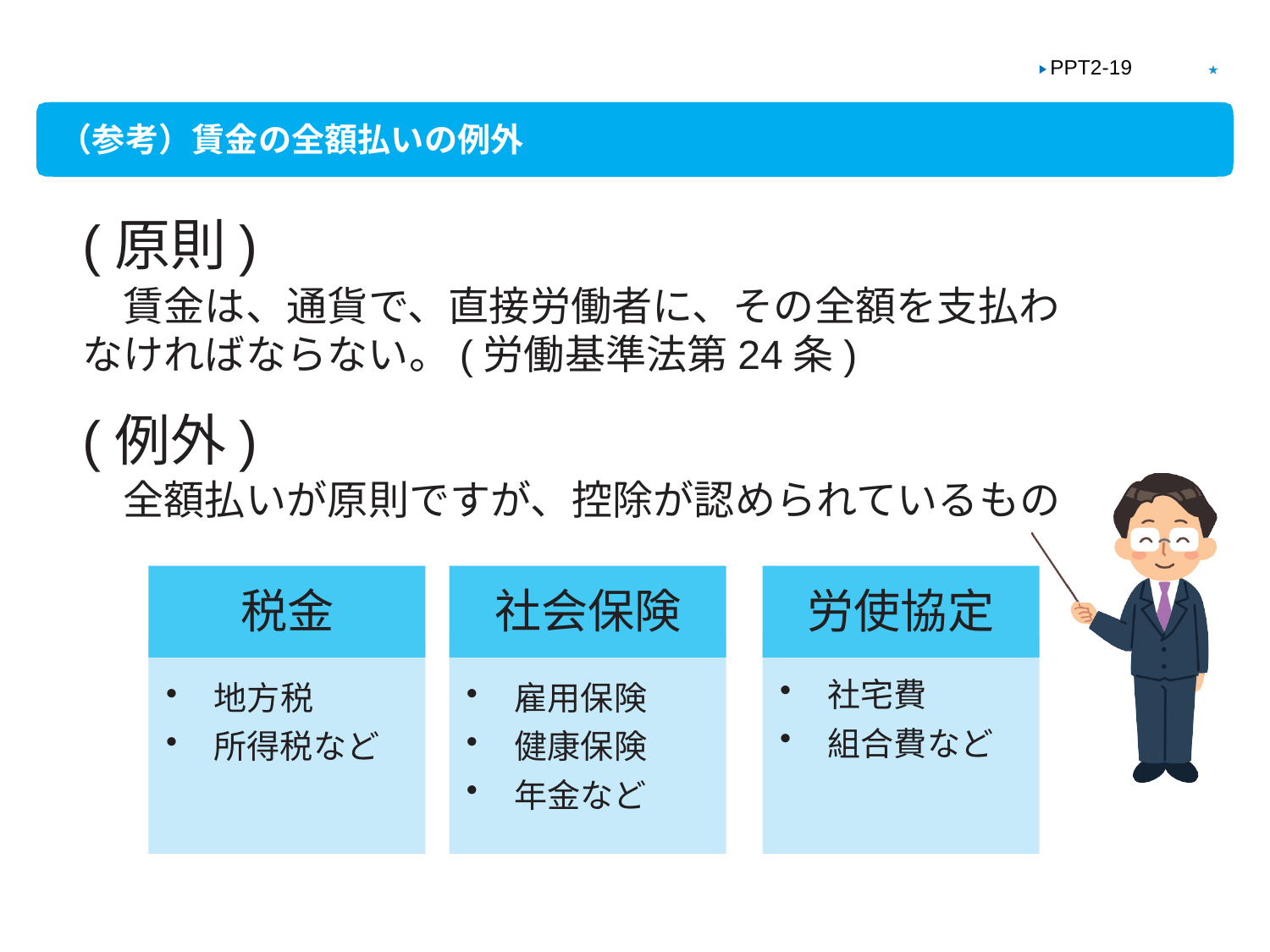

★
▶ PPT2-19

（参考）賃金の全額払いの例外

(原則)
　賃金は、通貨で、直接労働者に、その全額を支払わなければならない。(労働基準法第24条)
(例外)
　全額払いが原則ですが、控除が認められているもの

税金

社会保険
労使協定

地方税
所得税など
雇用保険
健康保険
年金など

社宅費
組合費など